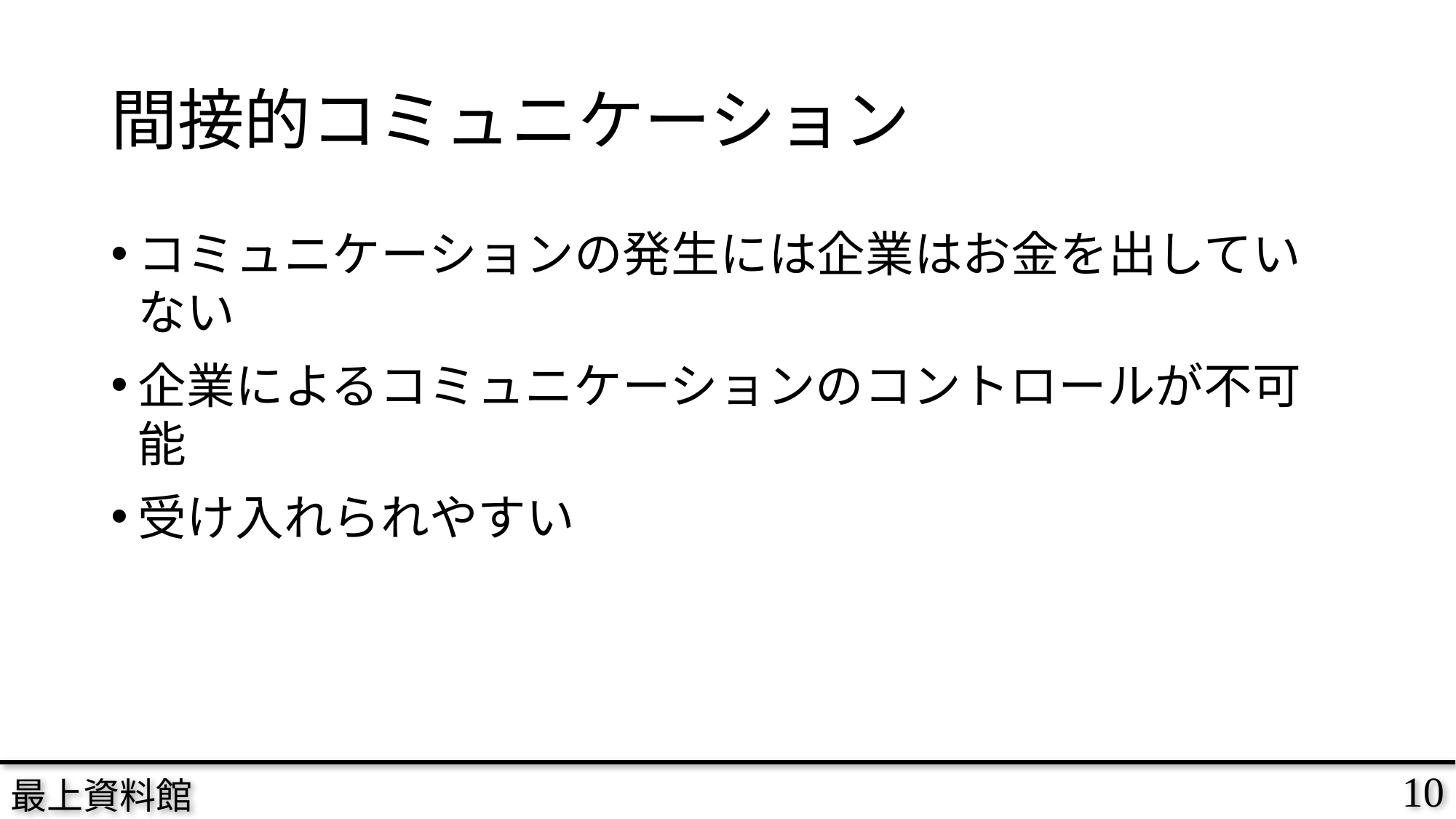

# 間接的コミュニケーション
コミュニケーションの発生には企業はお金を出していない
企業によるコミュニケーションのコントロールが不可能
受け入れられやすい